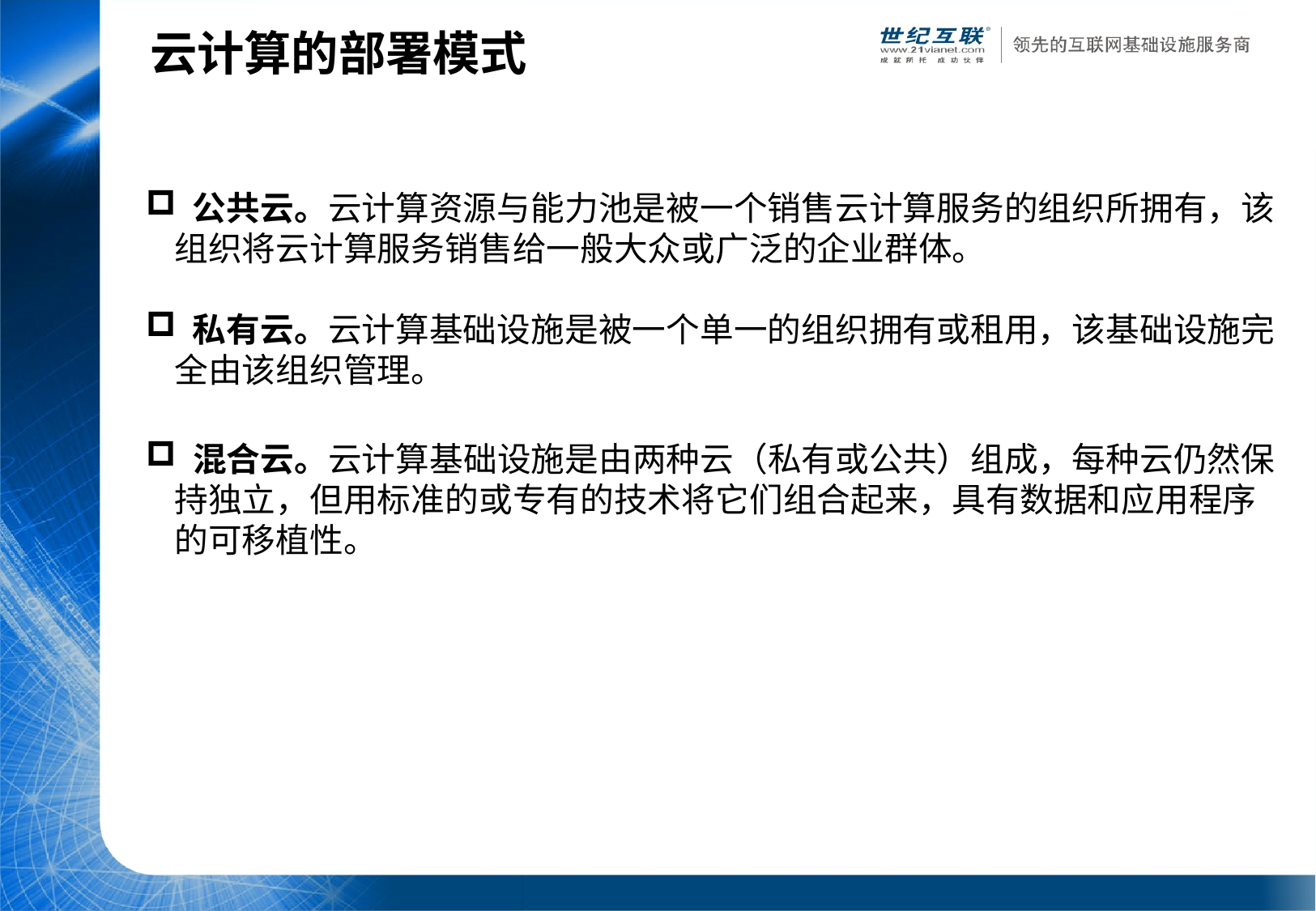

云计算的部署模式
 公共云。云计算资源与能力池是被一个销售云计算服务的组织所拥有，该组织将云计算服务销售给一般大众或广泛的企业群体。

 私有云。云计算基础设施是被一个单一的组织拥有或租用，该基础设施完全由该组织管理。

 混合云。云计算基础设施是由两种云（私有或公共）组成，每种云仍然保持独立，但用标准的或专有的技术将它们组合起来，具有数据和应用程序的可移植性。